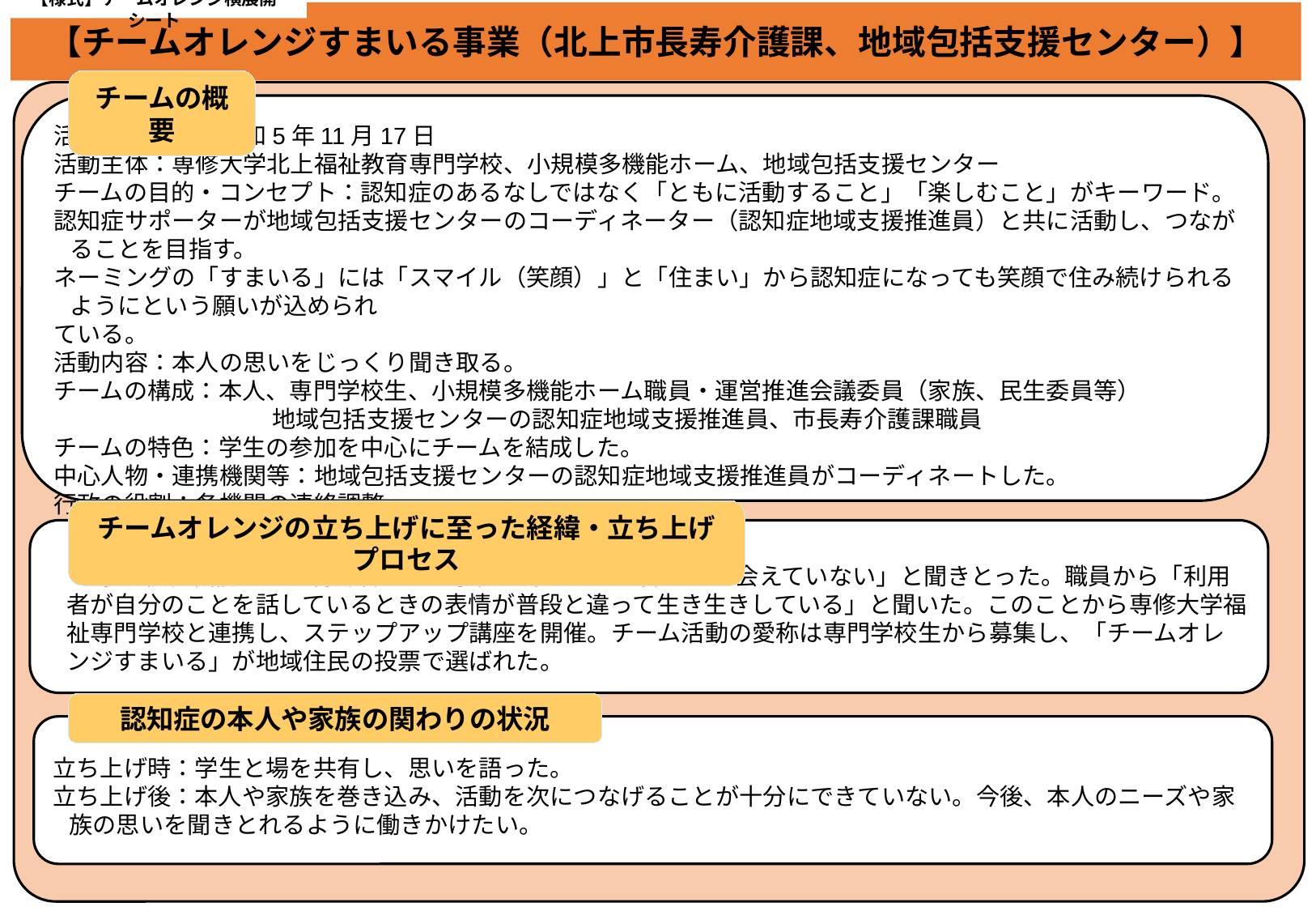

【様式】チームオレンジ横展開シート
【チームオレンジすまいる事業（北上市長寿介護課、地域包括支援センター）】
チームの概要

活動開始時期：令和5年11月17日
活動主体：専修大学北上福祉教育専門学校、小規模多機能ホーム、地域包括支援センター
チームの目的・コンセプト：認知症のあるなしではなく「ともに活動すること」「楽しむこと」がキーワード。
認知症サポーターが地域包括支援センターのコーディネーター（認知症地域支援推進員）と共に活動し、つながることを目指す。
ネーミングの「すまいる」には「スマイル（笑顔）」と「住まい」から認知症になっても笑顔で住み続けられるようにという願いが込められ
ている。
活動内容：本人の思いをじっくり聞き取る。
チームの構成：本人、専門学校生、小規模多機能ホーム職員・運営推進会議委員（家族、民生委員等）
　　　　　　　　　 地域包括支援センターの認知症地域支援推進員、市長寿介護課職員
チームの特色：学生の参加を中心にチームを結成した。
中心人物・連携機関等：地域包括支援センターの認知症地域支援推進員がコーディネートした。
行政の役割：各機関の連絡調整
財源：地域支援事業
チームオレンジの立ち上げに至った経緯・立ち上げプロセス

　　小規模多機能ホーム利用者から「子供が好きだが、孫たちと会えていない」と聞きとった。職員から「利用者が自分のことを話しているときの表情が普段と違って生き生きしている」と聞いた。このことから専修大学福祉専門学校と連携し、ステップアップ講座を開催。チーム活動の愛称は専門学校生から募集し、「チームオレンジすまいる」が地域住民の投票で選ばれた。
認知症の本人や家族の関わりの状況

立ち上げ時：学生と場を共有し、思いを語った。
立ち上げ後：本人や家族を巻き込み、活動を次につなげることが十分にできていない。今後、本人のニーズや家族の思いを聞きとれるように働きかけたい。